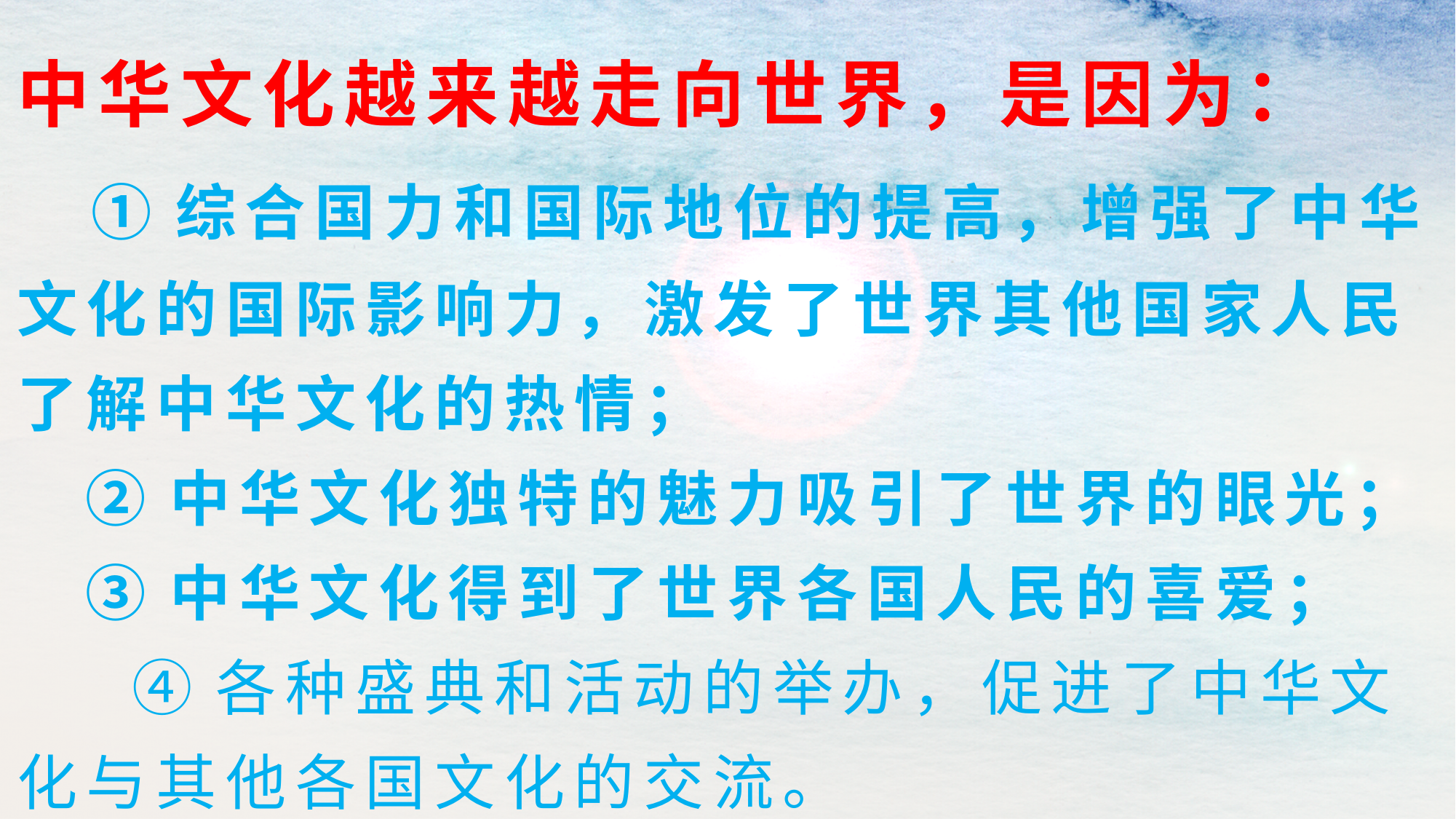

中华文化越来越走向世界，是因为：
   ①综合国力和国际地位的提高，增强了中华文化的国际影响力，激发了世界其他国家人民了解中华文化的热情；
   ②中华文化独特的魅力吸引了世界的眼光；
   ③中华文化得到了世界各国人民的喜爱；
     ④各种盛典和活动的举办，促进了中华文化与其他各国文化的交流。